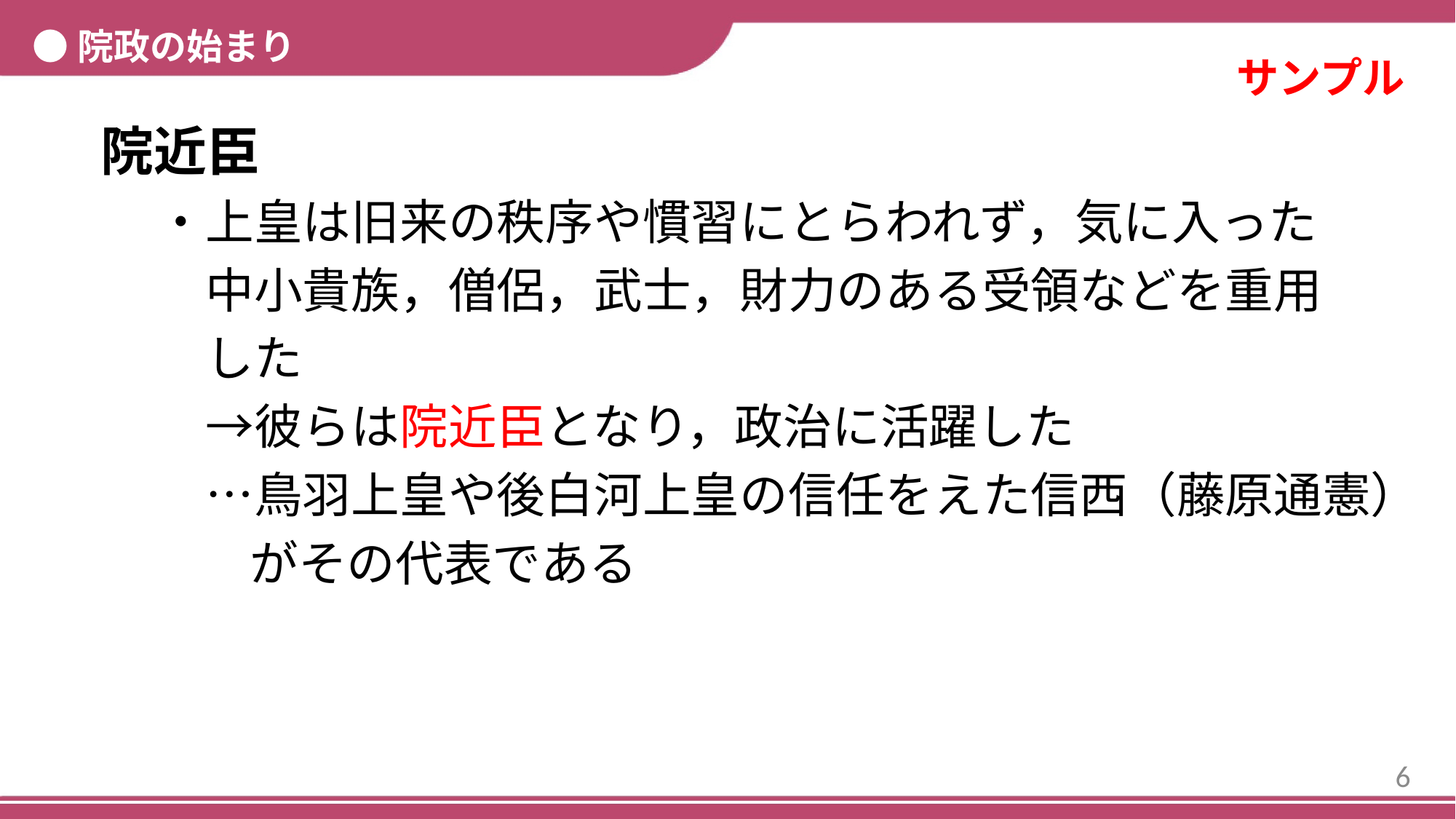

●院政の始まり
サンプル
院近臣
・上皇は旧来の秩序や慣習にとらわれず，気に入った
　中小貴族，僧侶，武士，財力のある受領などを重用
　した
　→彼らは院近臣となり，政治に活躍した
　…鳥羽上皇や後白河上皇の信任をえた信西（藤原通憲）
   　がその代表である